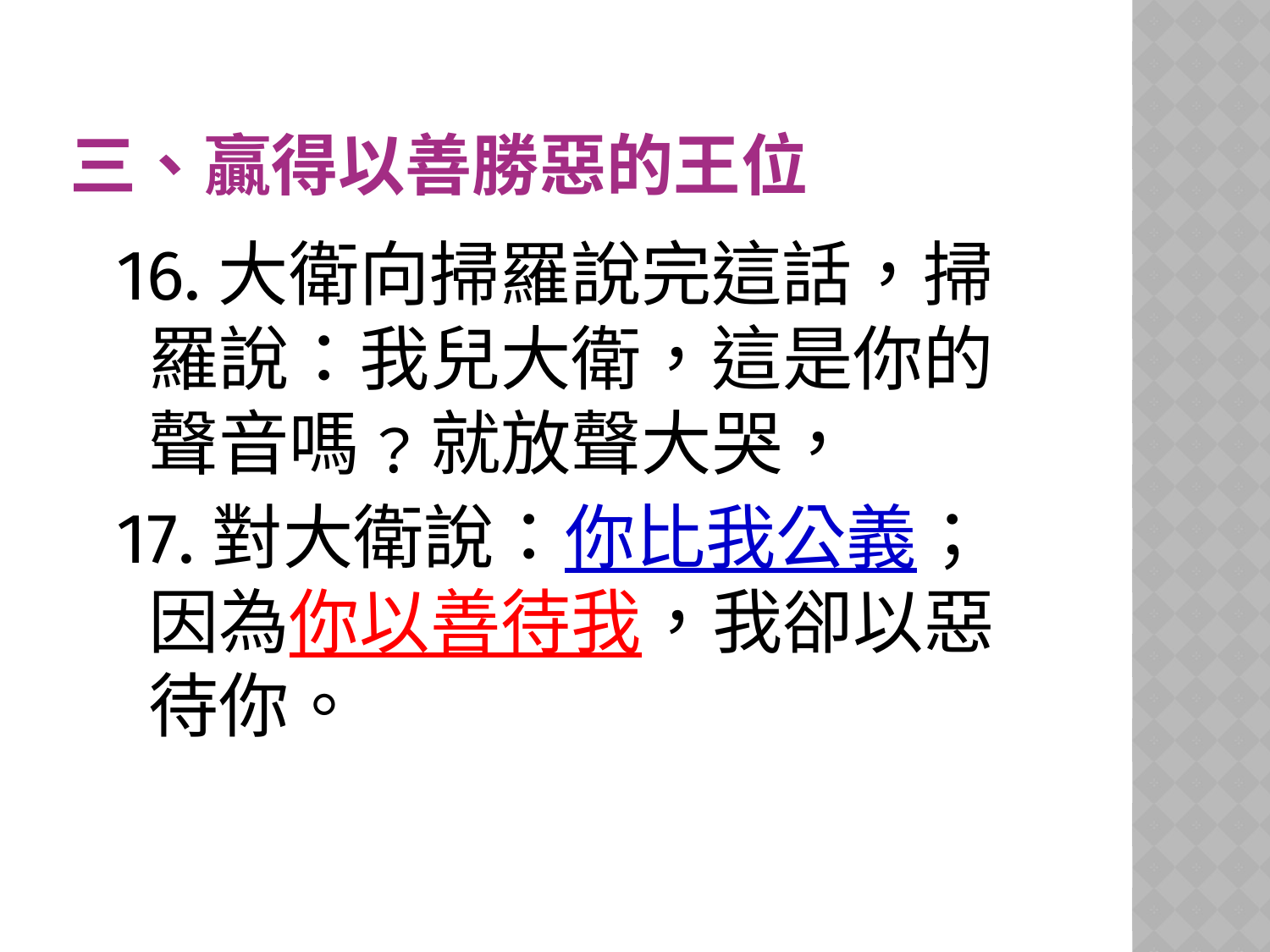

# 三、贏得以善勝惡的王位
16.大衛向掃羅說完這話，掃羅說：我兒大衛，這是你的聲音嗎﹖就放聲大哭，
17.對大衛說：你比我公義；因為你以善待我，我卻以惡待你。